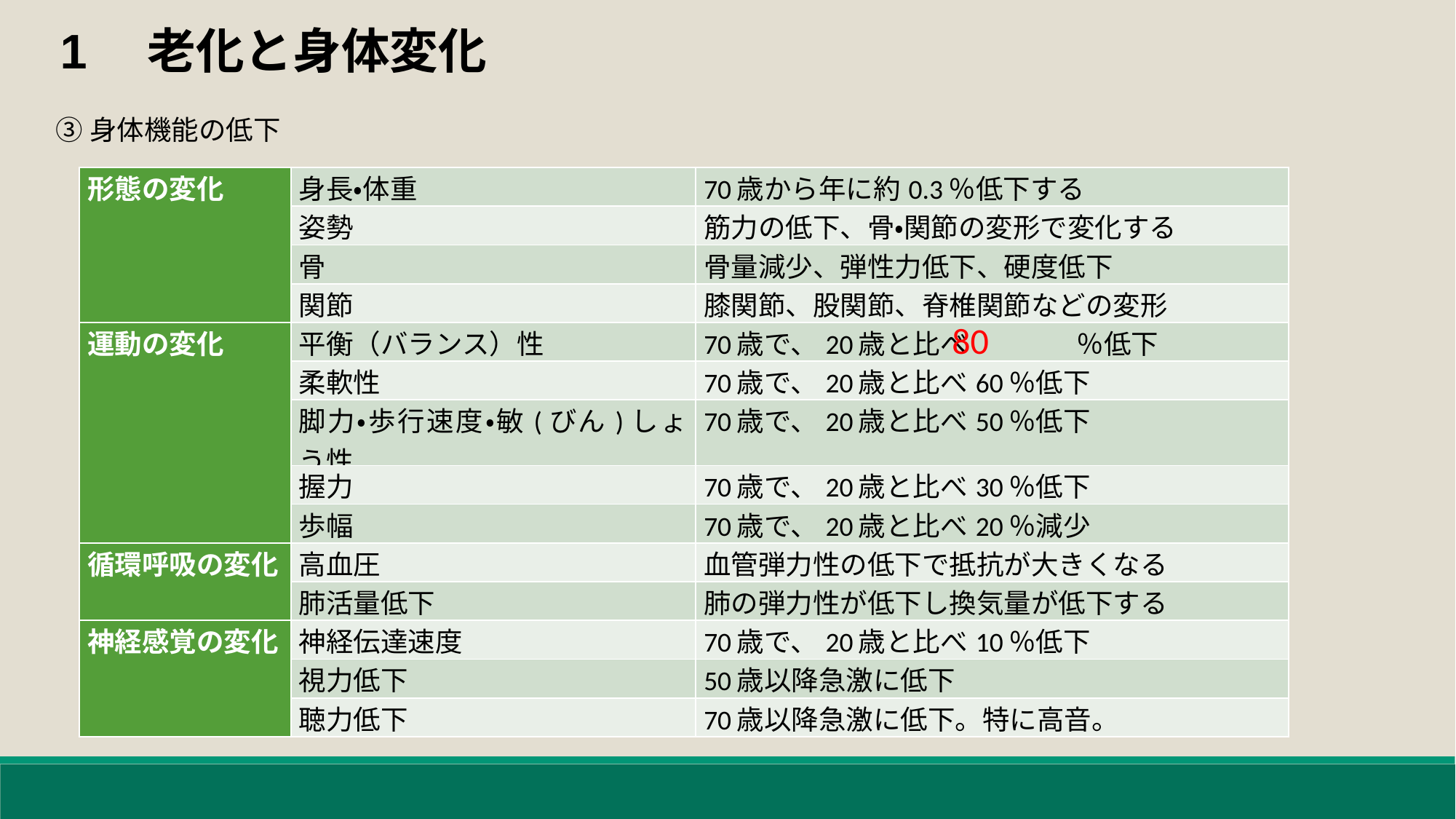

1　老化と身体変化
③身体機能の低下
| 形態の変化 | 身長・体重 | 70歳から年に約0.3％低下する |
| --- | --- | --- |
|  | 姿勢 | 筋力の低下、骨・関節の変形で変化する |
|  | 骨 | 骨量減少、弾性力低下、硬度低下 |
|  | 関節 | 膝関節、股関節、脊椎関節などの変形 |
| 運動の変化 | 平衡（バランス）性 | 70歳で、20歳と比べ　　　　％低下 |
|  | 柔軟性 | 70歳で、20歳と比べ60％低下 |
|  | 脚力・歩行速度・敏(びん)しょう性 | 70歳で、20歳と比べ50％低下 |
|  | 握力 | 70歳で、20歳と比べ30％低下 |
|  | 歩幅 | 70歳で、20歳と比べ20％減少 |
| 循環呼吸の変化 | 高血圧 | 血管弾力性の低下で抵抗が大きくなる |
|  | 肺活量低下 | 肺の弾力性が低下し換気量が低下する |
| 神経感覚の変化 | 神経伝達速度 | 70歳で、20歳と比べ10％低下 |
|  | 視力低下 | 50歳以降急激に低下 |
|  | 聴力低下 | 70歳以降急激に低下。特に高音。 |
80